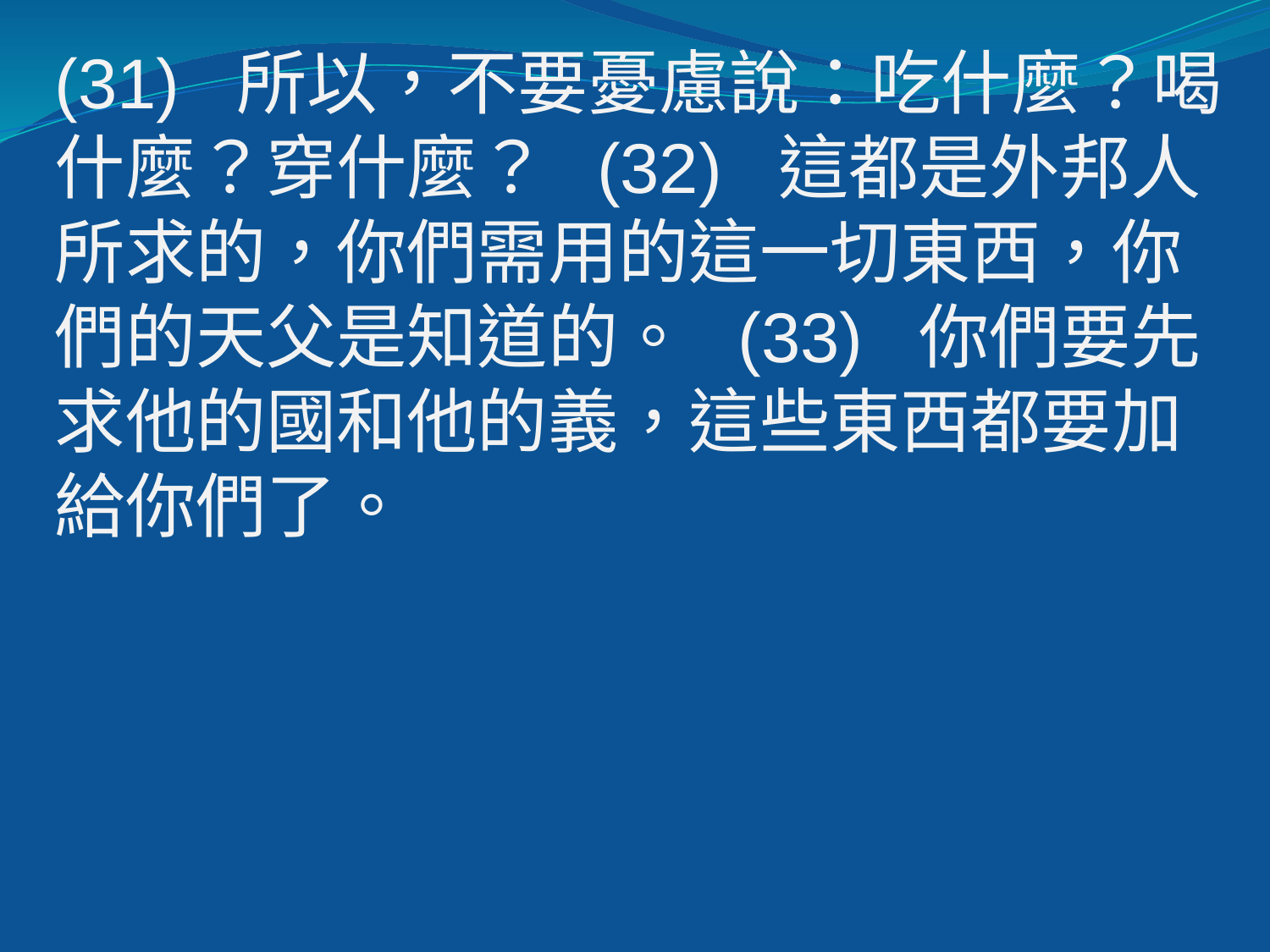

(31)  所以，不要憂慮說：吃什麼？喝什麼？穿什麼？  (32)  這都是外邦人所求的，你們需用的這一切東西，你們的天父是知道的。  (33)  你們要先求他的國和他的義，這些東西都要加給你們了。